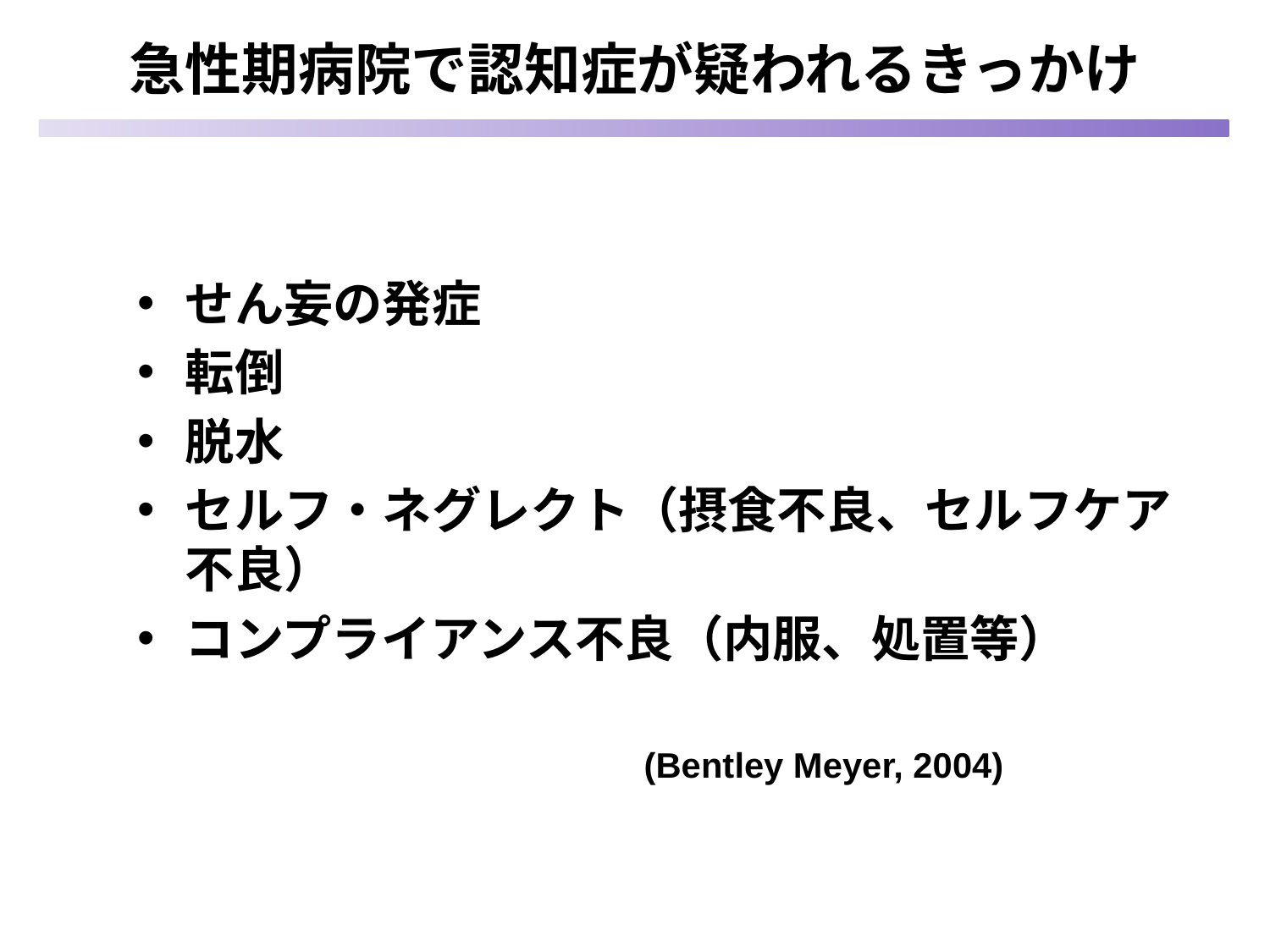

# 急性期病院で認知症が疑われるきっかけ

せん妄の発症
転倒
脱水
セルフ・ネグレクト（摂食不良、セルフケア不良）
コンプライアンス不良（内服、処置等）

                                                    (Bentley Meyer, 2004)